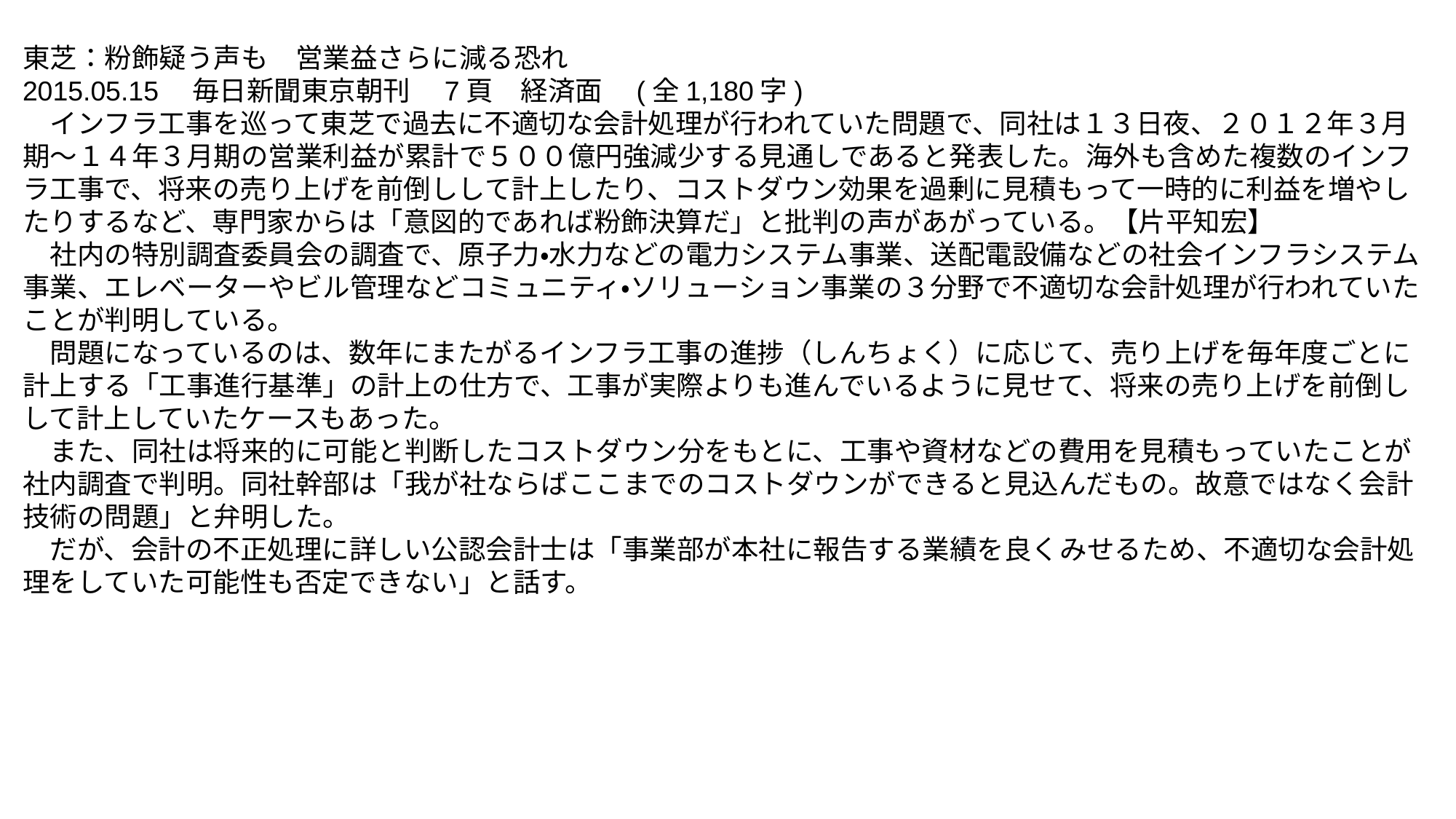

東芝：粉飾疑う声も　営業益さらに減る恐れ
2015.05.15　毎日新聞東京朝刊　7頁　経済面　(全1,180字)
　インフラ工事を巡って東芝で過去に不適切な会計処理が行われていた問題で、同社は１３日夜、２０１２年３月期～１４年３月期の営業利益が累計で５００億円強減少する見通しであると発表した。海外も含めた複数のインフラ工事で、将来の売り上げを前倒しして計上したり、コストダウン効果を過剰に見積もって一時的に利益を増やしたりするなど、専門家からは「意図的であれば粉飾決算だ」と批判の声があがっている。【片平知宏】
　社内の特別調査委員会の調査で、原子力・水力などの電力システム事業、送配電設備などの社会インフラシステム事業、エレベーターやビル管理などコミュニティ・ソリューション事業の３分野で不適切な会計処理が行われていたことが判明している。
　問題になっているのは、数年にまたがるインフラ工事の進捗（しんちょく）に応じて、売り上げを毎年度ごとに計上する「工事進行基準」の計上の仕方で、工事が実際よりも進んでいるように見せて、将来の売り上げを前倒しして計上していたケースもあった。
　また、同社は将来的に可能と判断したコストダウン分をもとに、工事や資材などの費用を見積もっていたことが社内調査で判明。同社幹部は「我が社ならばここまでのコストダウンができると見込んだもの。故意ではなく会計技術の問題」と弁明した。
　だが、会計の不正処理に詳しい公認会計士は「事業部が本社に報告する業績を良くみせるため、不適切な会計処理をしていた可能性も否定できない」と話す。